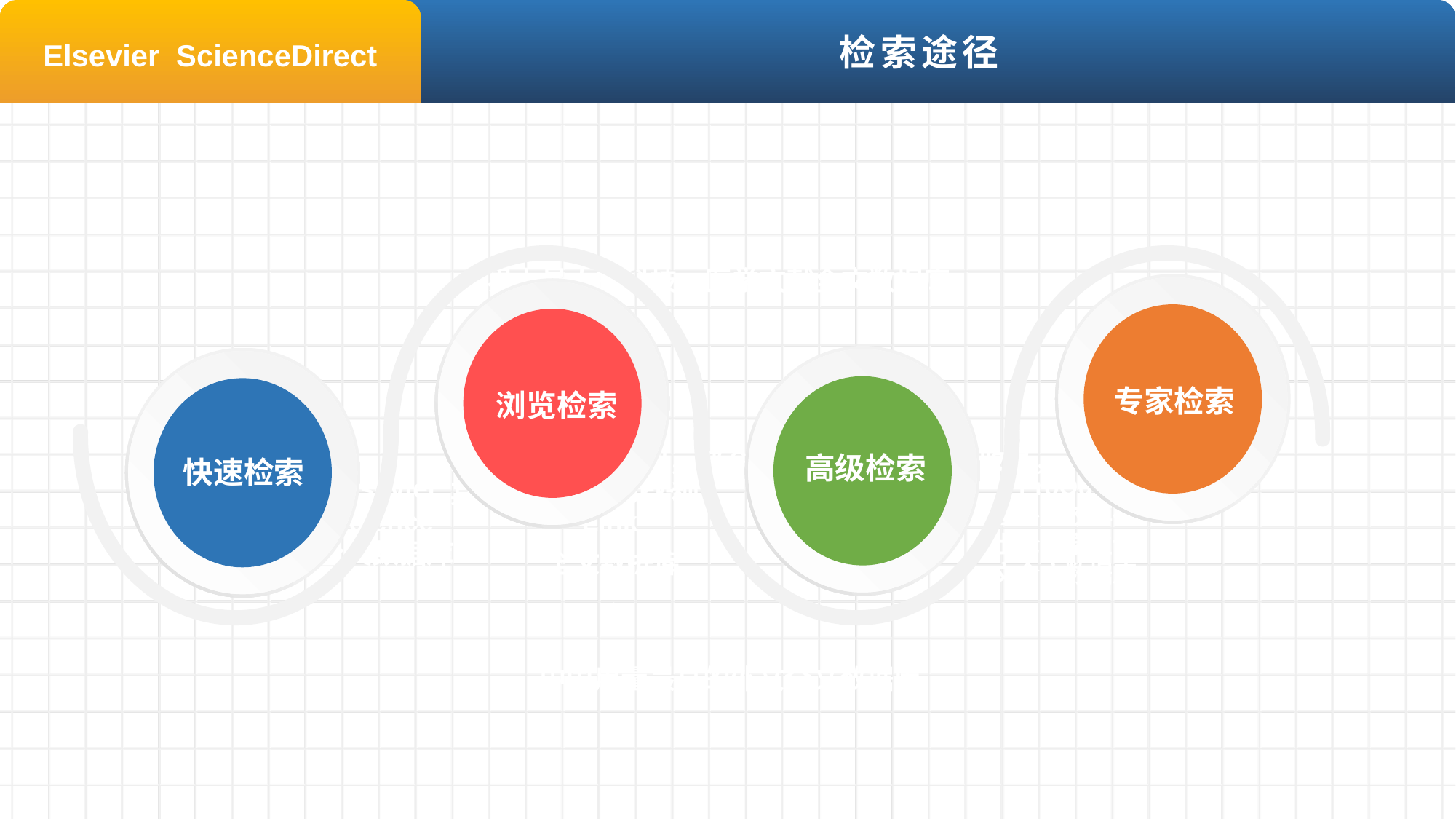

Elsevier  ScienceDirect

检索途径

界上最大的科技、医学文献全文数据库

专家检索

浏览检索

高级检索

快速检索
大部分是核心期刊，被SCI、SSCI、EI所收录，其中临床医学232种。
Elsevier Science
全文数据库
Springer-Link
全文数据库
.
Ovid全文期刊数据库
ProQuest
国外高校博硕士论文学位论文全文数据库
中国用量最高的外文全文数据库